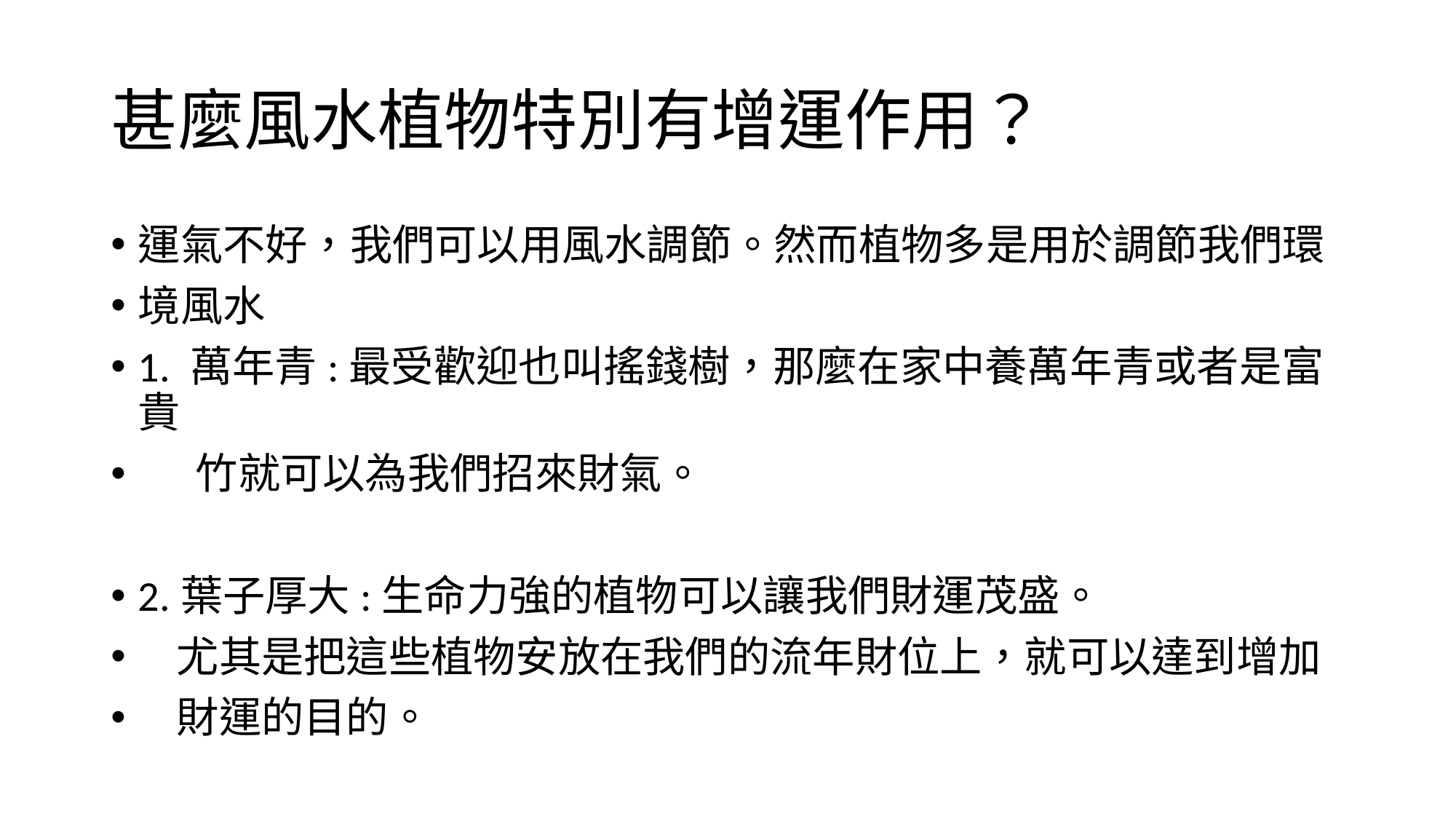

# 甚麼風水植物特別有增運作用？
運氣不好，我們可以用風水調節。然而植物多是用於調節我們環
境風水
1. 萬年青:最受歡迎也叫搖錢樹，那麼在家中養萬年青或者是富貴
     竹就可以為我們招來財氣。

2.葉子厚大:生命力強的植物可以讓我們財運茂盛。
   尤其是把這些植物安放在我們的流年財位上，就可以達到增加
   財運的目的。